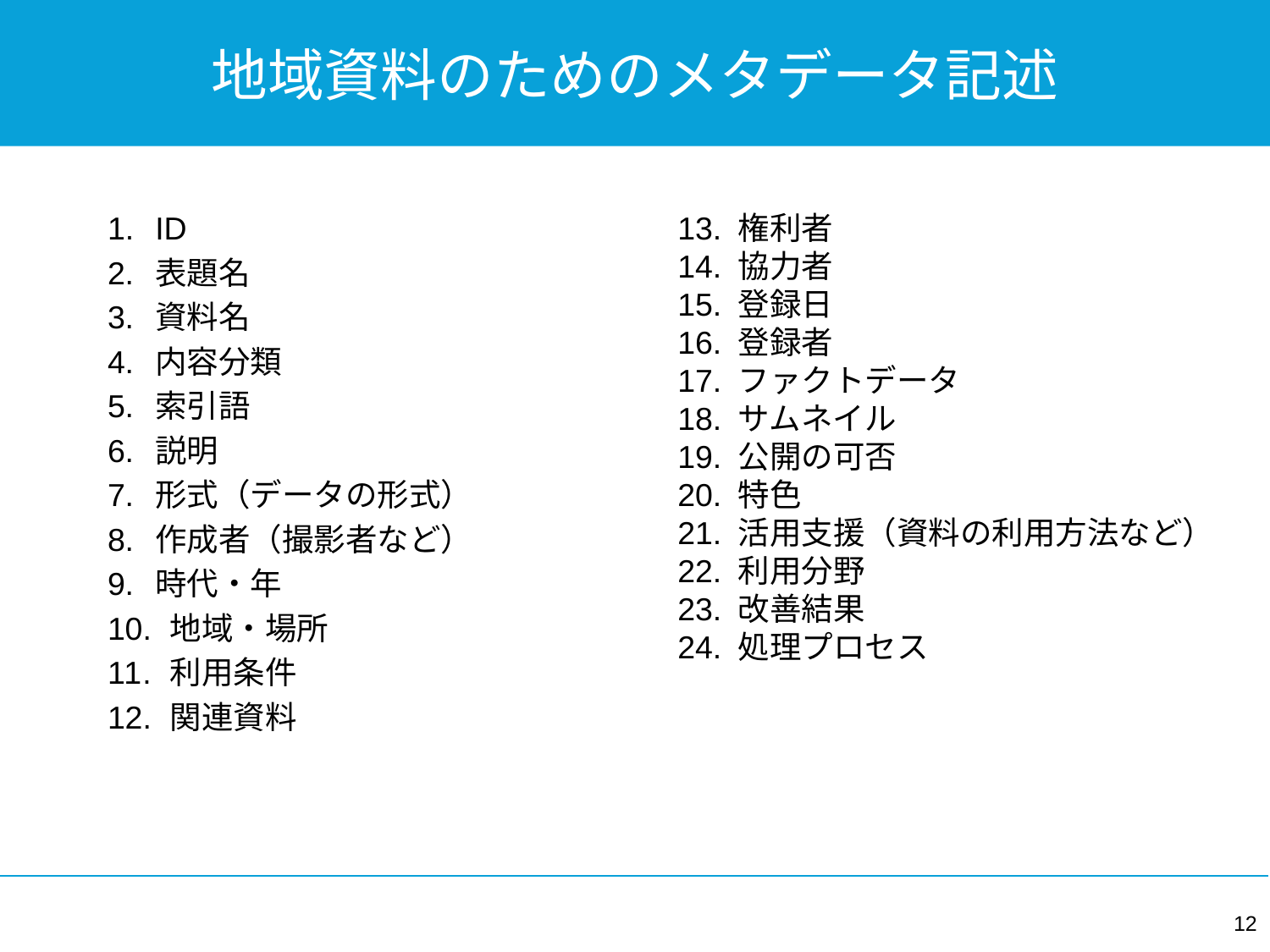

# 地域資料のためのメタデータ記述
ID
表題名
資料名
内容分類
索引語
説明
形式（データの形式）
作成者（撮影者など）
時代・年
 地域・場所
 利用条件
 関連資料
13. 権利者
14. 協力者
15. 登録日
16. 登録者
17. ファクトデータ
18. サムネイル
19. 公開の可否
20. 特色
21. 活用支援（資料の利用方法など）
22. 利用分野
23. 改善結果
24. 処理プロセス
12